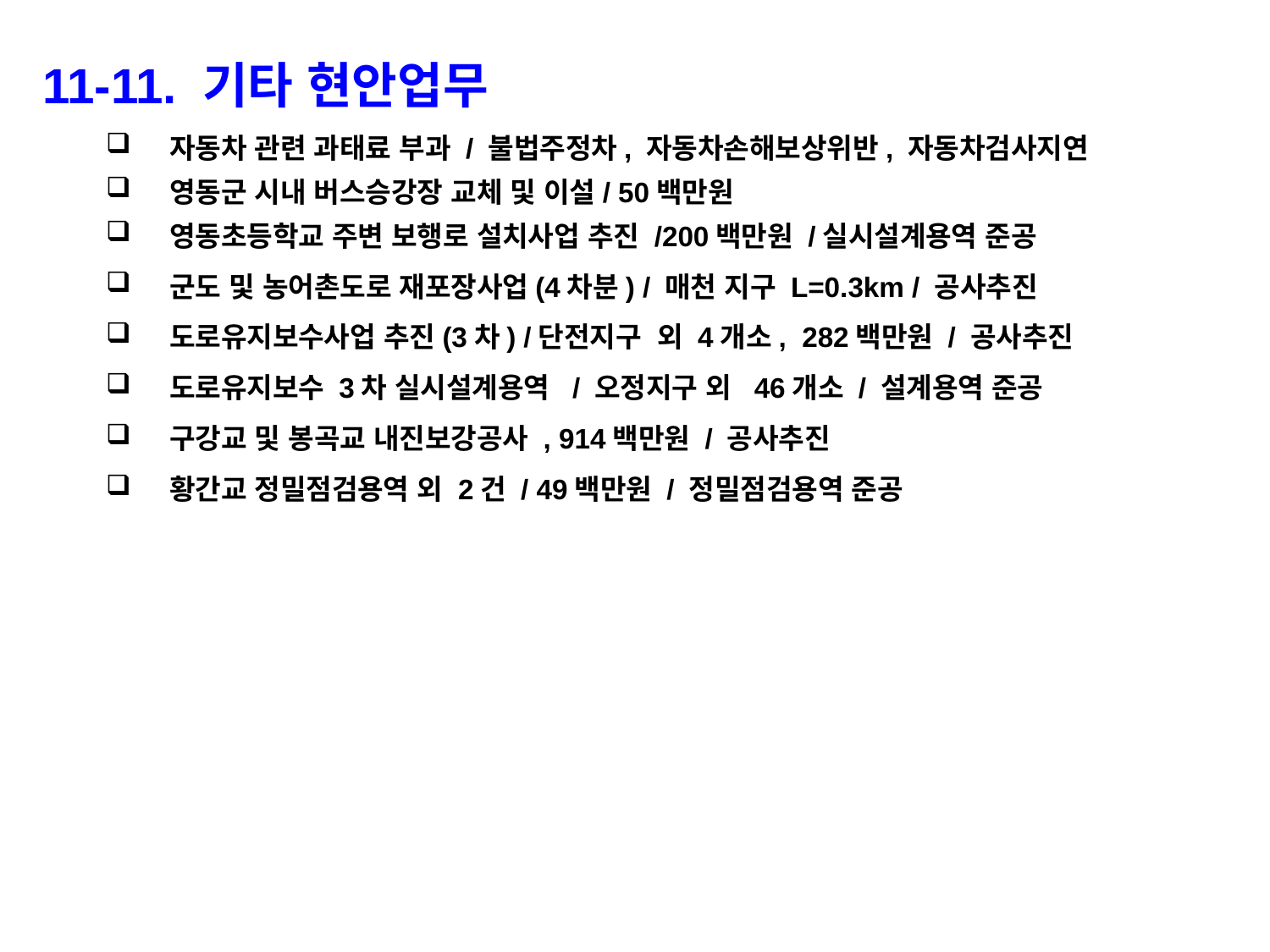

11-11. 기타 현안업무
자동차 관련 과태료 부과 / 불법주정차, 자동차손해보상위반, 자동차검사지연
영동군 시내 버스승강장 교체 및 이설/ 50백만원
영동초등학교 주변 보행로 설치사업 추진 /200백만원 /실시설계용역 준공
군도 및 농어촌도로 재포장사업(4차분) / 매천 지구 L=0.3km / 공사추진
도로유지보수사업 추진(3차) /단전지구  외 4개소,  282백만원 / 공사추진
도로유지보수 3차 실시설계용역  / 오정지구 외  46개소 / 설계용역 준공
구강교 및 봉곡교 내진보강공사 , 914백만원 / 공사추진
황간교 정밀점검용역 외 2건 / 49백만원 / 정밀점검용역 준공